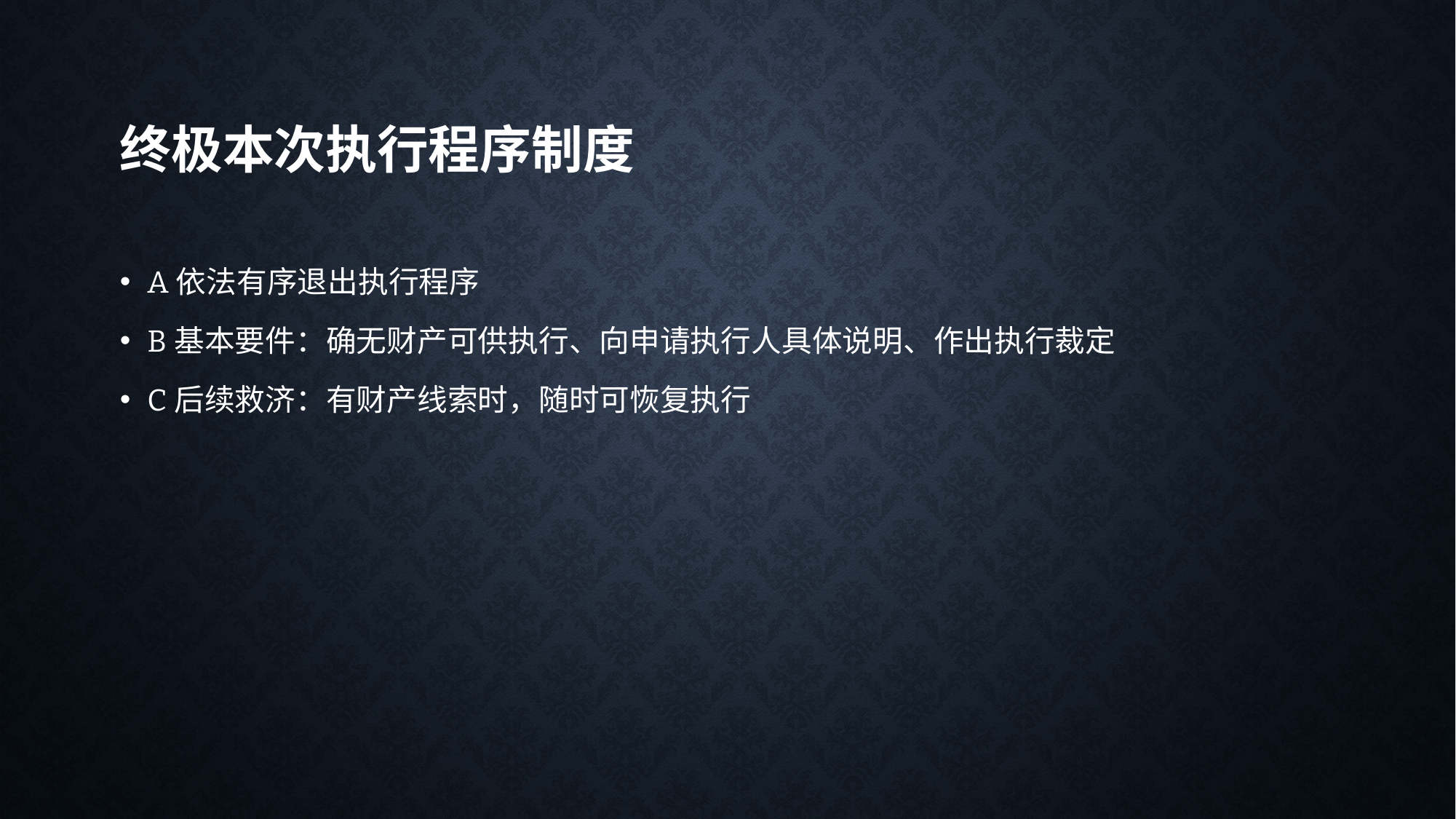

# 终极本次执行程序制度
A依法有序退出执行程序
B基本要件：确无财产可供执行、向申请执行人具体说明、作出执行裁定
C后续救济：有财产线索时，随时可恢复执行